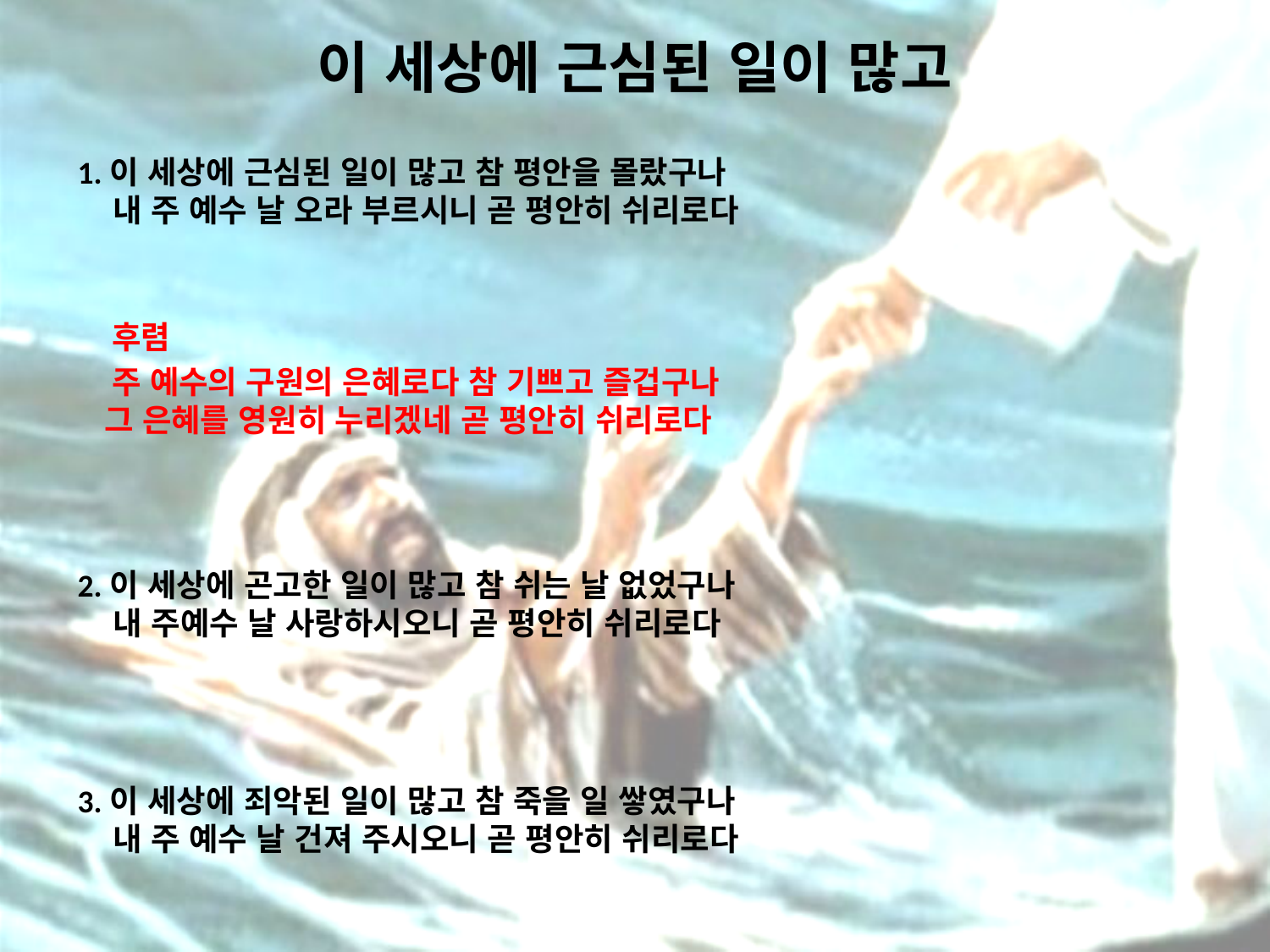

# 이 세상에 근심된 일이 많고
1.이 세상에 근심된 일이 많고 참 평안을 몰랐구나
    내 주 예수 날 오라 부르시니 곧 평안히 쉬리로다

   후렴
   주 예수의 구원의 은혜로다 참 기쁘고 즐겁구나
   그 은혜를 영원히 누리겠네 곧 평안히 쉬리로다

2.이 세상에 곤고한 일이 많고 참 쉬는 날 없었구나
    내 주예수 날 사랑하시오니 곧 평안히 쉬리로다

3.이 세상에 죄악된 일이 많고 참 죽을 일 쌓였구나
    내 주 예수 날 건져 주시오니 곧 평안히 쉬리로다